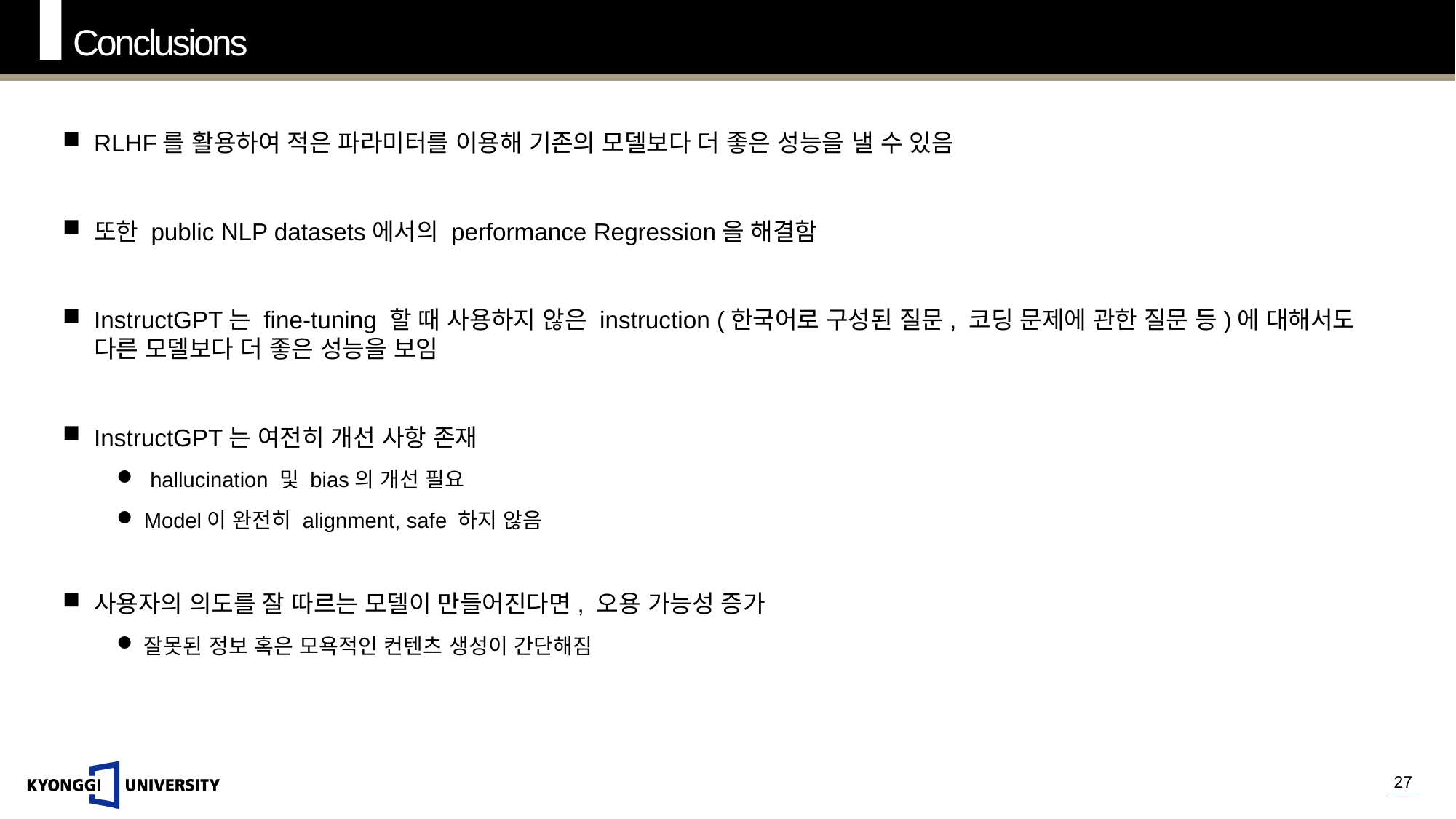

Conclusions
RLHF를 활용하여 적은 파라미터를 이용해 기존의 모델보다 더 좋은 성능을 낼 수 있음

또한 public NLP datasets에서의 performance Regression을 해결함

InstructGPT는 fine-tuning 할 때 사용하지 않은 instruction (한국어로 구성된 질문, 코딩 문제에 관한 질문 등)에 대해서도 다른 모델보다 더 좋은 성능을 보임

InstructGPT는 여전히 개선 사항 존재
 hallucination 및 bias의 개선 필요
Model이 완전히 alignment, safe 하지 않음

사용자의 의도를 잘 따르는 모델이 만들어진다면, 오용 가능성 증가
잘못된 정보 혹은 모욕적인 컨텐츠 생성이 간단해짐